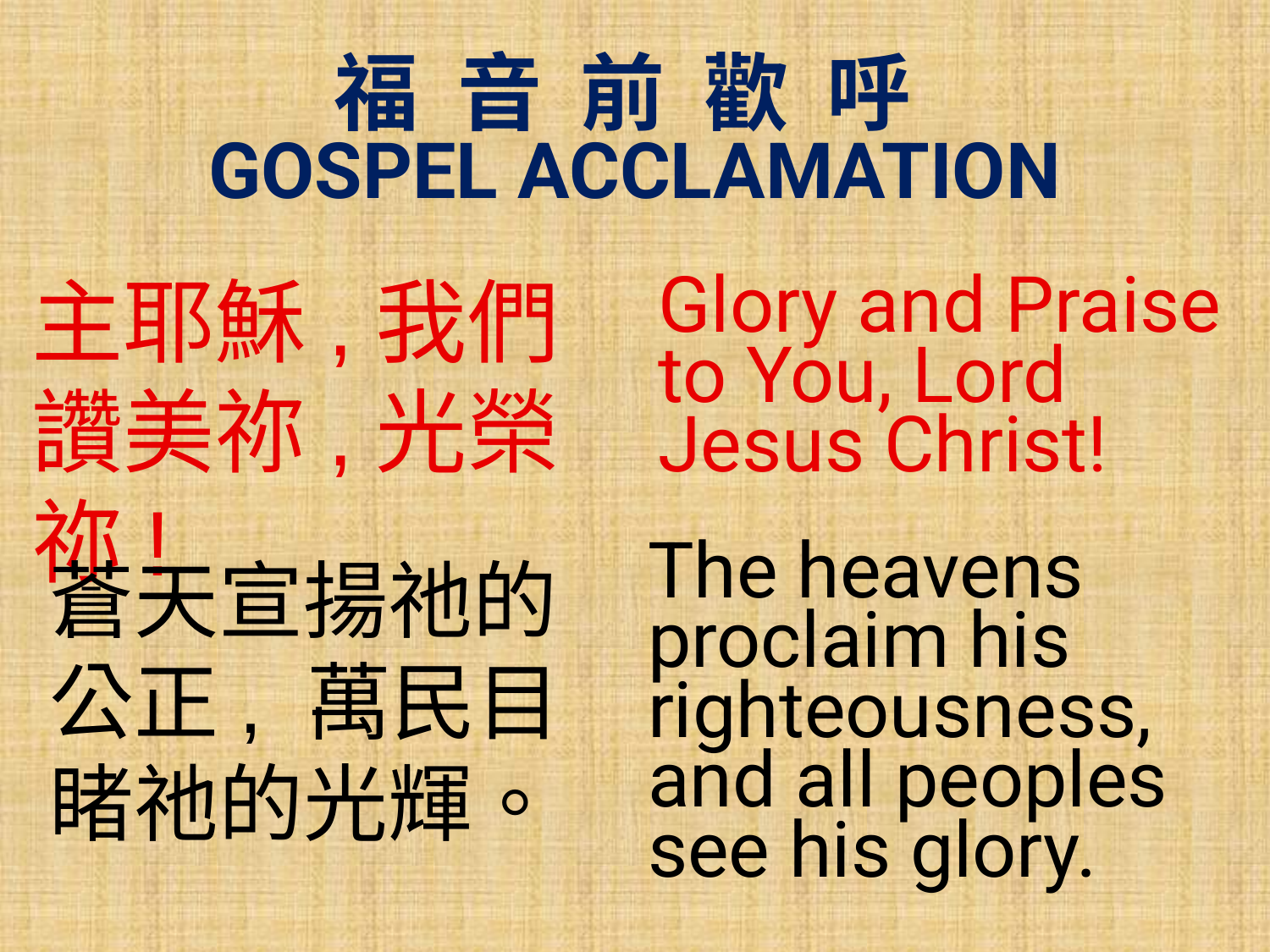

# 福  音  前  歡  呼
GOSPEL ACCLAMATION
主耶穌,我們讚美祢,光榮祢!
Glory and Praise to You, Lord Jesus Christ!
The heavens proclaim his righteousness, and all peoples see his glory.
蒼天宣揚祂的公正, 萬民目睹祂的光輝。